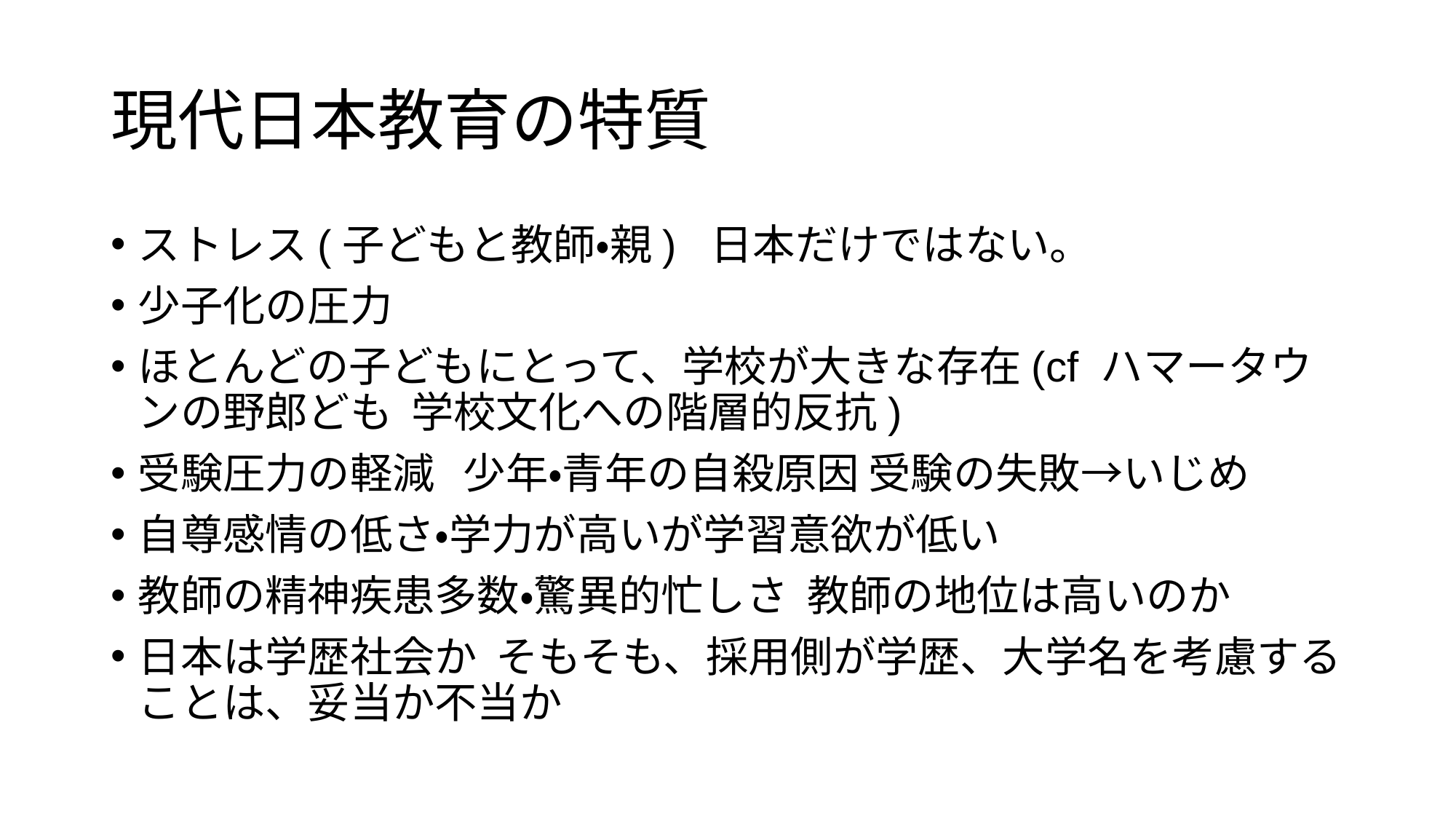

# 現代日本教育の特質
ストレス(子どもと教師・親)  日本だけではない。
少子化の圧力
ほとんどの子どもにとって、学校が大きな存在(cf ハマータウンの野郎ども  学校文化への階層的反抗)
受験圧力の軽減   少年・青年の自殺原因 受験の失敗→いじめ
自尊感情の低さ・学力が高いが学習意欲が低い
教師の精神疾患多数・驚異的忙しさ  教師の地位は高いのか
日本は学歴社会か  そもそも、採用側が学歴、大学名を考慮することは、妥当か不当か